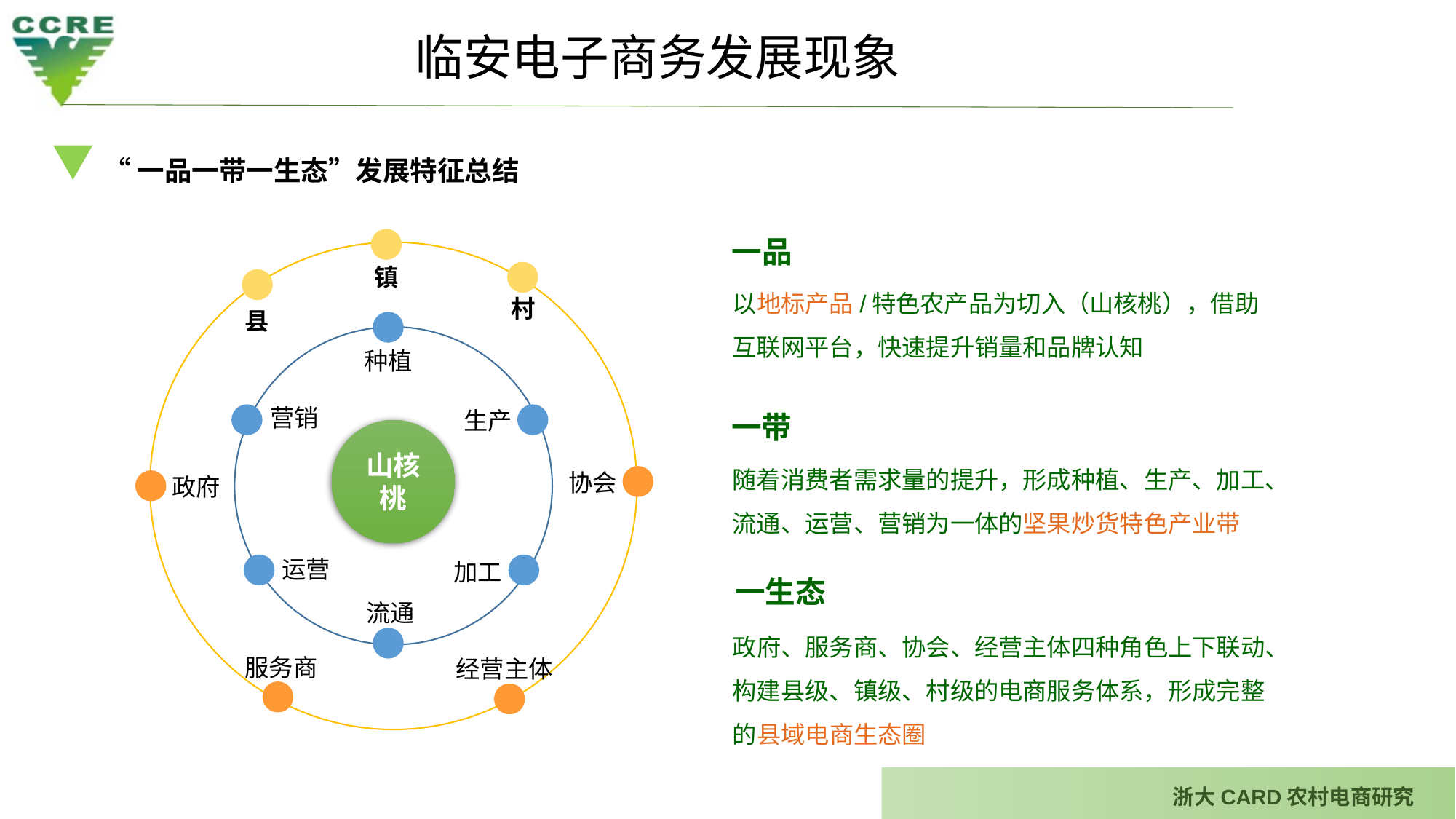

临安电子商务发展现象
“一品一带一生态”发展特征总结

一品
以地标产品/特色农产品为切入（山核桃），借助互联网平台，快速提升销量和品牌认知
一带
随着消费者需求量的提升，形成种植、生产、加工、流通、运营、营销为一体的坚果炒货特色产业带
一生态
政府、服务商、协会、经营主体四种角色上下联动、构建县级、镇级、村级的电商服务体系，形成完整的县域电商生态圈

镇

村
县

种植
营销
生产

山核桃
协会

政府

运营
加工

流通

服务商
经营主体